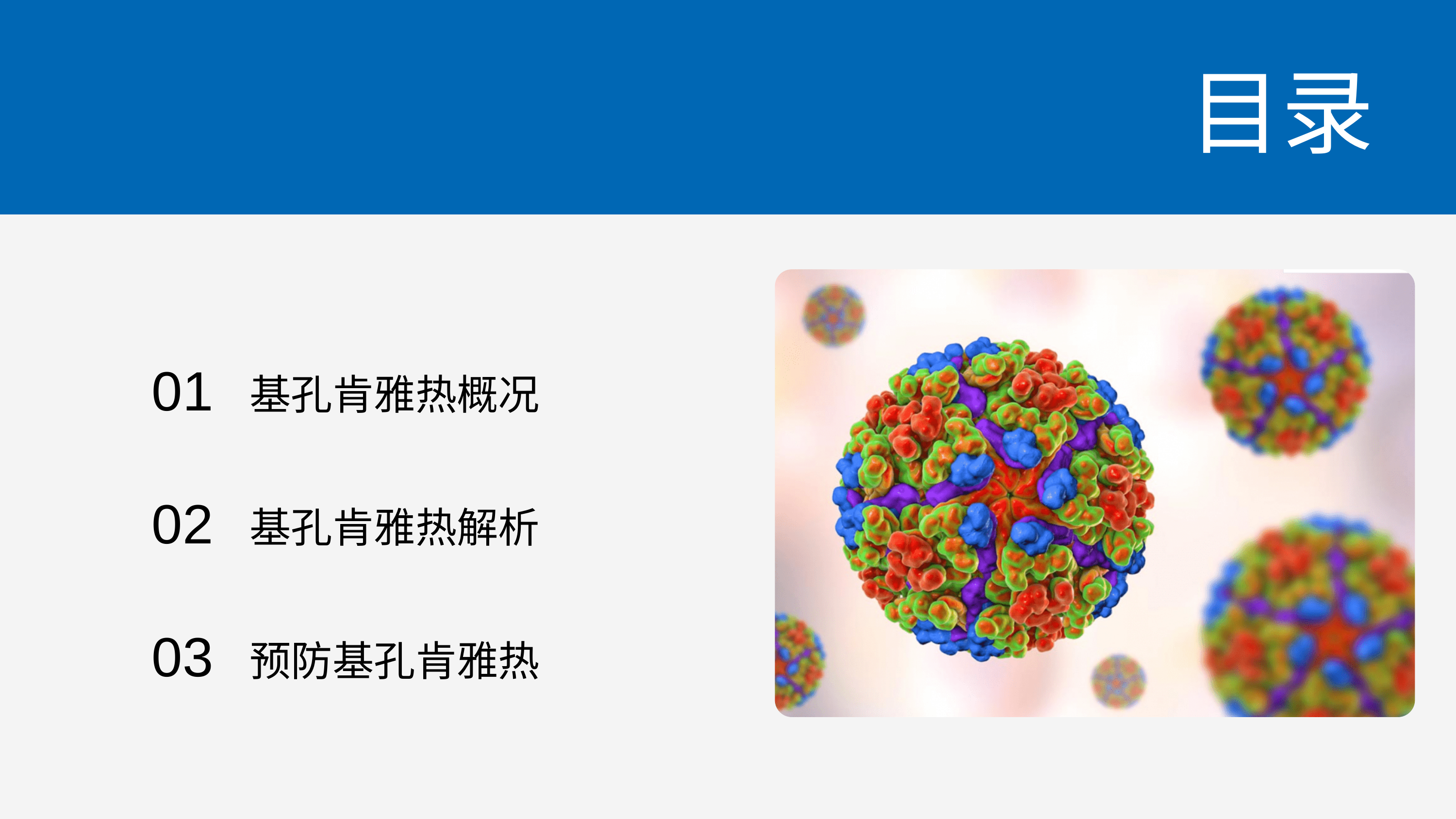

目录

基孔肯雅热概况
01
基孔肯雅热解析
02
预防基孔肯雅热
03